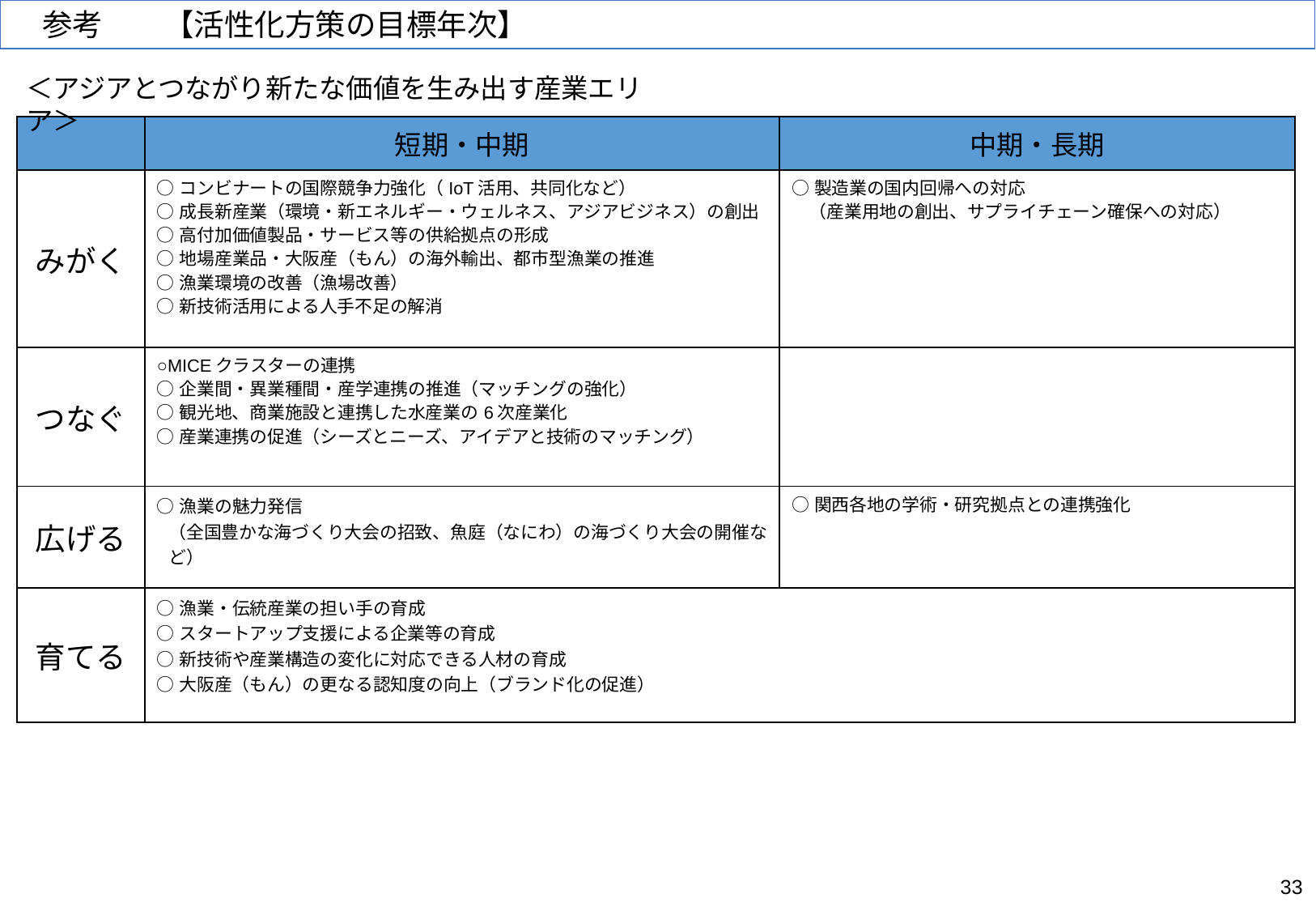

参考　　【活性化方策の目標年次】
＜アジアとつながり新たな価値を生み出す産業エリア＞
|  | 短期・中期 | 中期・長期 |
| --- | --- | --- |
| みがく | ○コンビナートの国際競争力強化（IoT活用、共同化など） ○成長新産業（環境・新エネルギー・ウェルネス、アジアビジネス）の創出 ○高付加価値製品・サービス等の供給拠点の形成 ○地場産業品・大阪産（もん）の海外輸出、都市型漁業の推進 ○漁業環境の改善（漁場改善） ○新技術活用による人手不足の解消 | ○製造業の国内回帰への対応 　（産業用地の創出、サプライチェーン確保への対応） |
| つなぐ | ○MICEクラスターの連携 ○企業間・異業種間・産学連携の推進（マッチングの強化） ○観光地、商業施設と連携した水産業の6次産業化 ○産業連携の促進（シーズとニーズ、アイデアと技術のマッチング） |  |
| 広げる | ○漁業の魅力発信 （全国豊かな海づくり大会の招致、魚庭（なにわ）の海づくり大会の開催など） | ○関西各地の学術・研究拠点との連携強化 |
| 育てる | ○漁業・伝統産業の担い手の育成 ○スタートアップ支援による企業等の育成 ○新技術や産業構造の変化に対応できる人材の育成 ○大阪産（もん）の更なる認知度の向上（ブランド化の促進） |  |
33